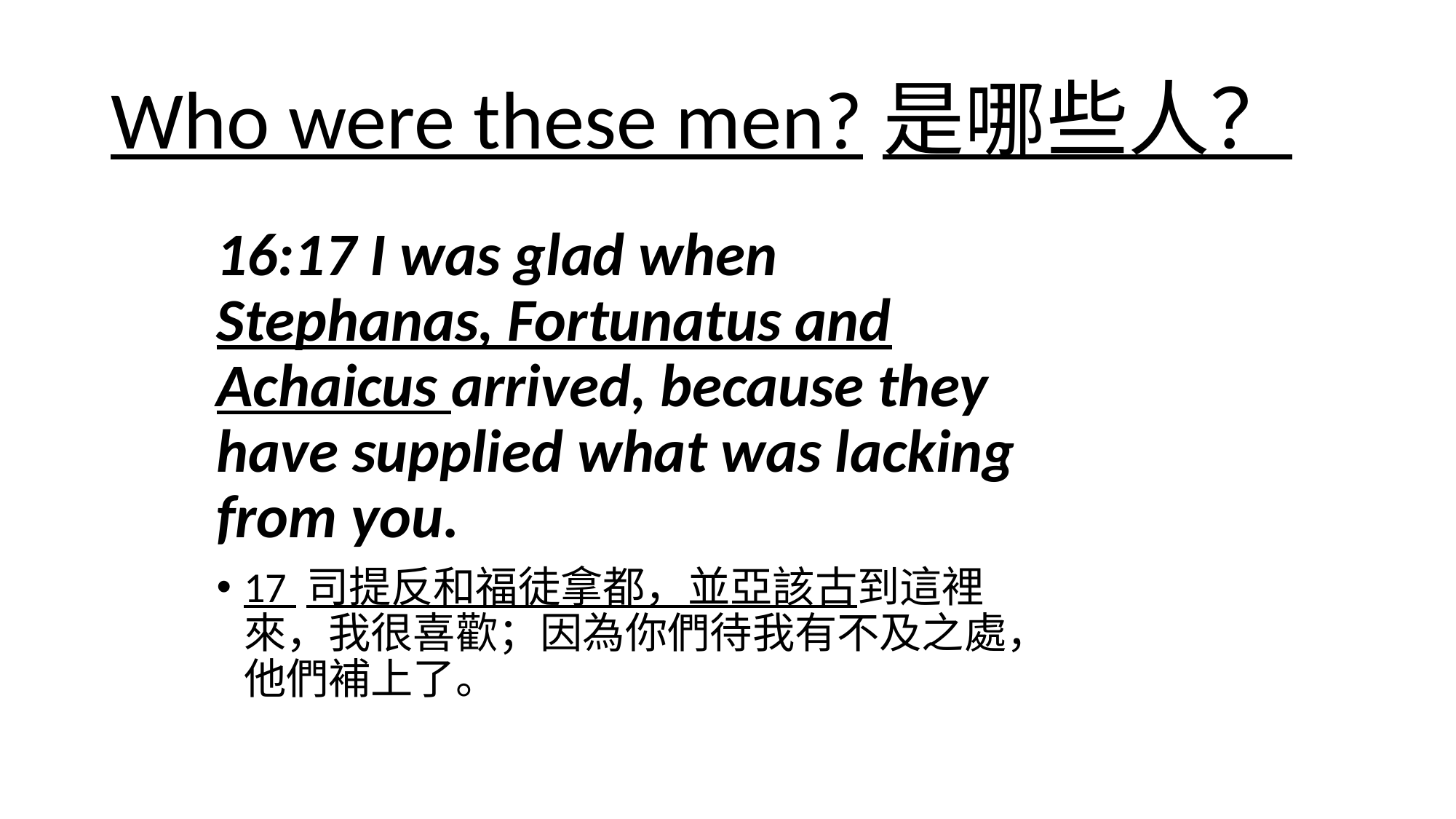

# Who were these men?是哪些人？
16:17 I was glad when Stephanas, Fortunatus and Achaicus arrived, because they have supplied what was lacking from you.
17 司提反和福徒拿都，並亞該古到這裡來，我很喜歡；因為你們待我有不及之處，他們補上了。